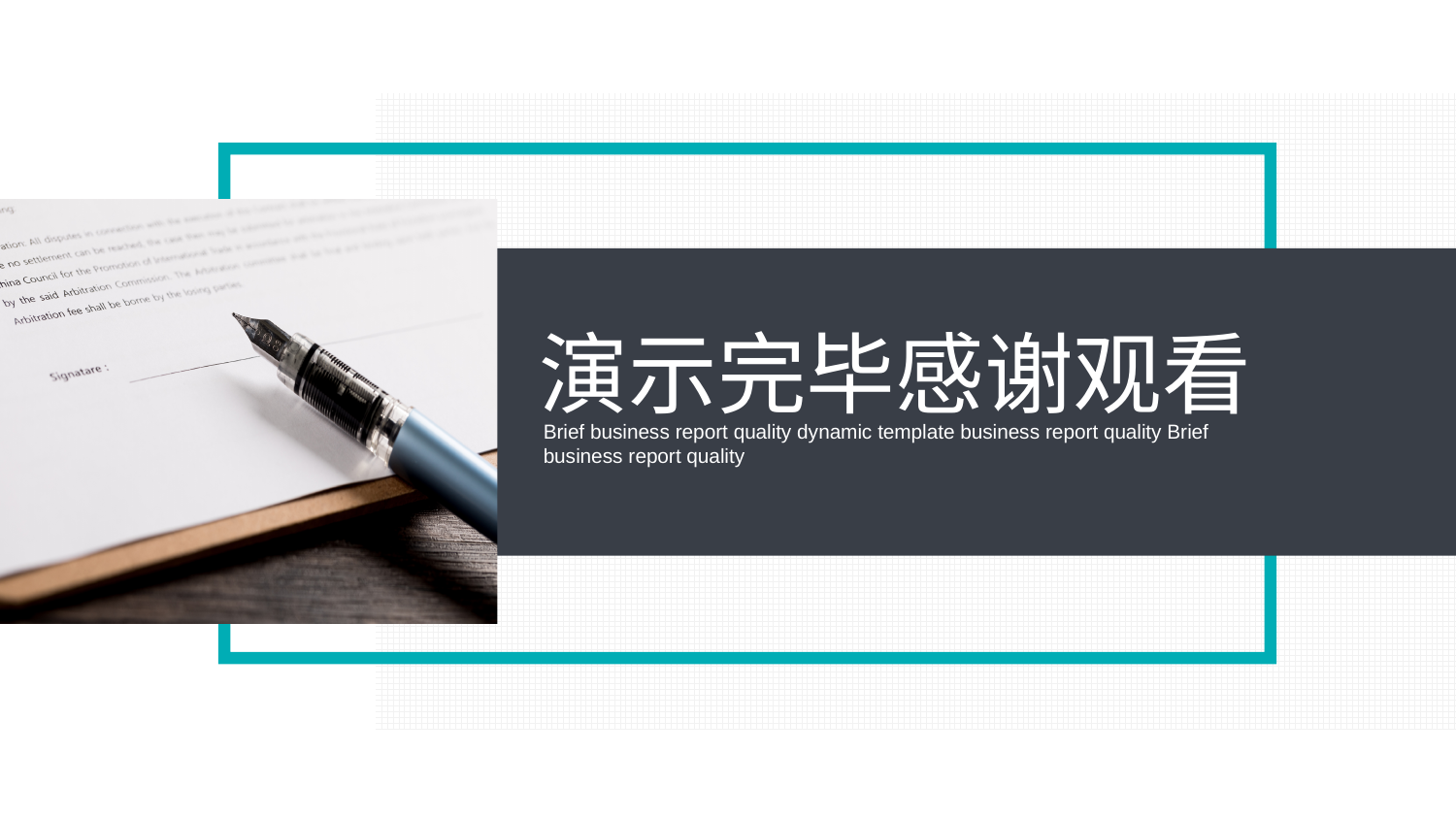

演示完毕感谢观看
Brief business report quality dynamic template business report quality Brief business report quality